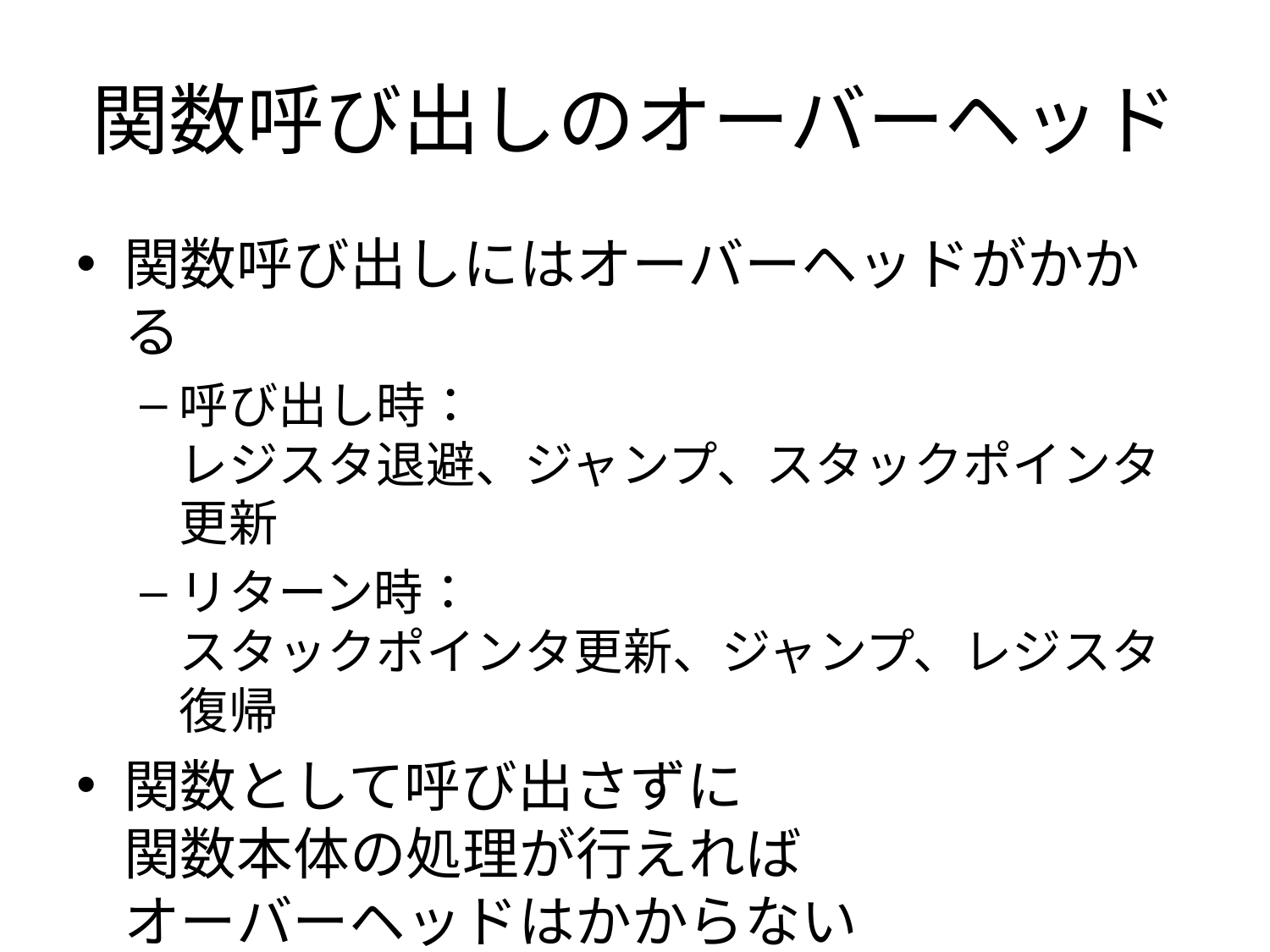

# 関数呼び出しのオーバーヘッド
関数呼び出しにはオーバーヘッドがかかる
呼び出し時：
レジスタ退避、ジャンプ、スタックポインタ更新
リターン時：
スタックポインタ更新、ジャンプ、レジスタ復帰
関数として呼び出さずに
関数本体の処理が行えれば
オーバーヘッドはかからない